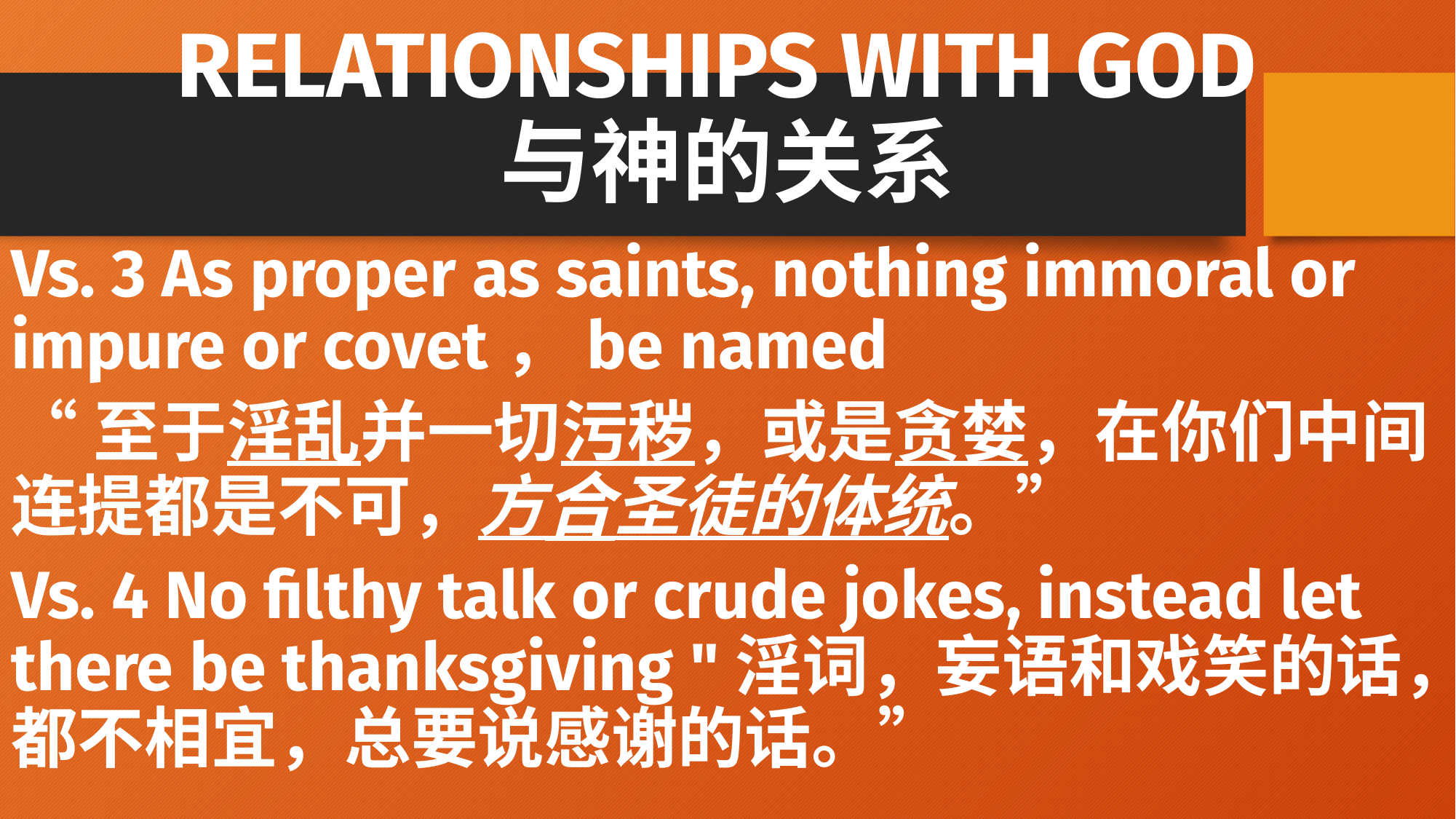

# RELATIONSHIPS WITH GOD 与神的关系
Vs. 3 As proper as saints, nothing immoral or impure or covet，be named
“至于淫乱并一切污秽，或是贪婪，在你们中间连提都是不可，方合圣徒的体统。”
Vs. 4 No filthy talk or crude jokes, instead let there be thanksgiving "淫词，妄语和戏笑的话，都不相宜，总要说感谢的话。”